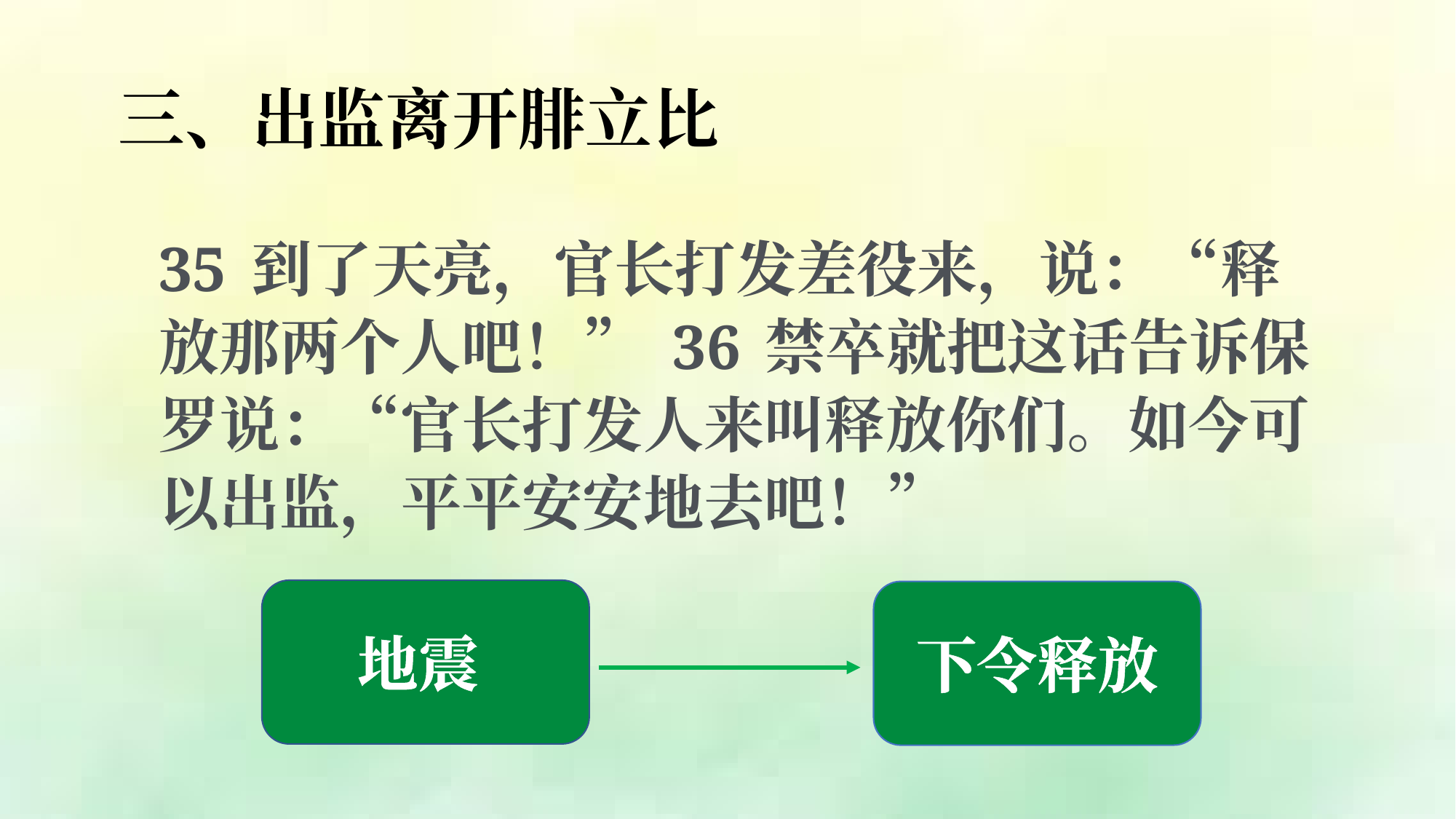

三、出监离开腓立比
35 到了天亮，官长打发差役来，说：“释放那两个人吧！” 36 禁卒就把这话告诉保罗说：“官长打发人来叫释放你们。如今可以出监，平平安安地去吧！”
地震
下令释放